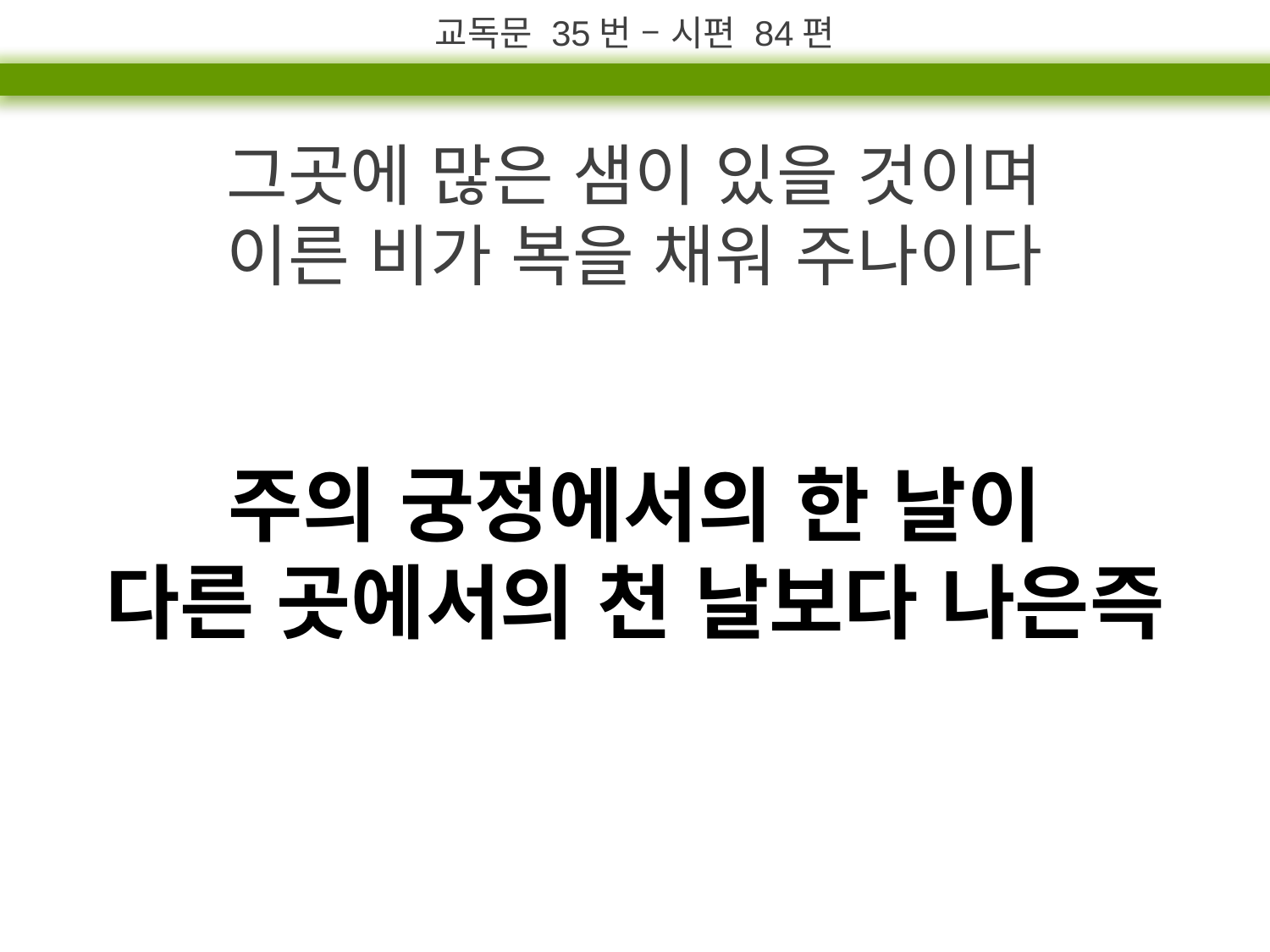

교독문 35번 – 시편 84편

그곳에 많은 샘이 있을 것이며
이른 비가 복을 채워 주나이다
주의 궁정에서의 한 날이
다른 곳에서의 천 날보다 나은즉